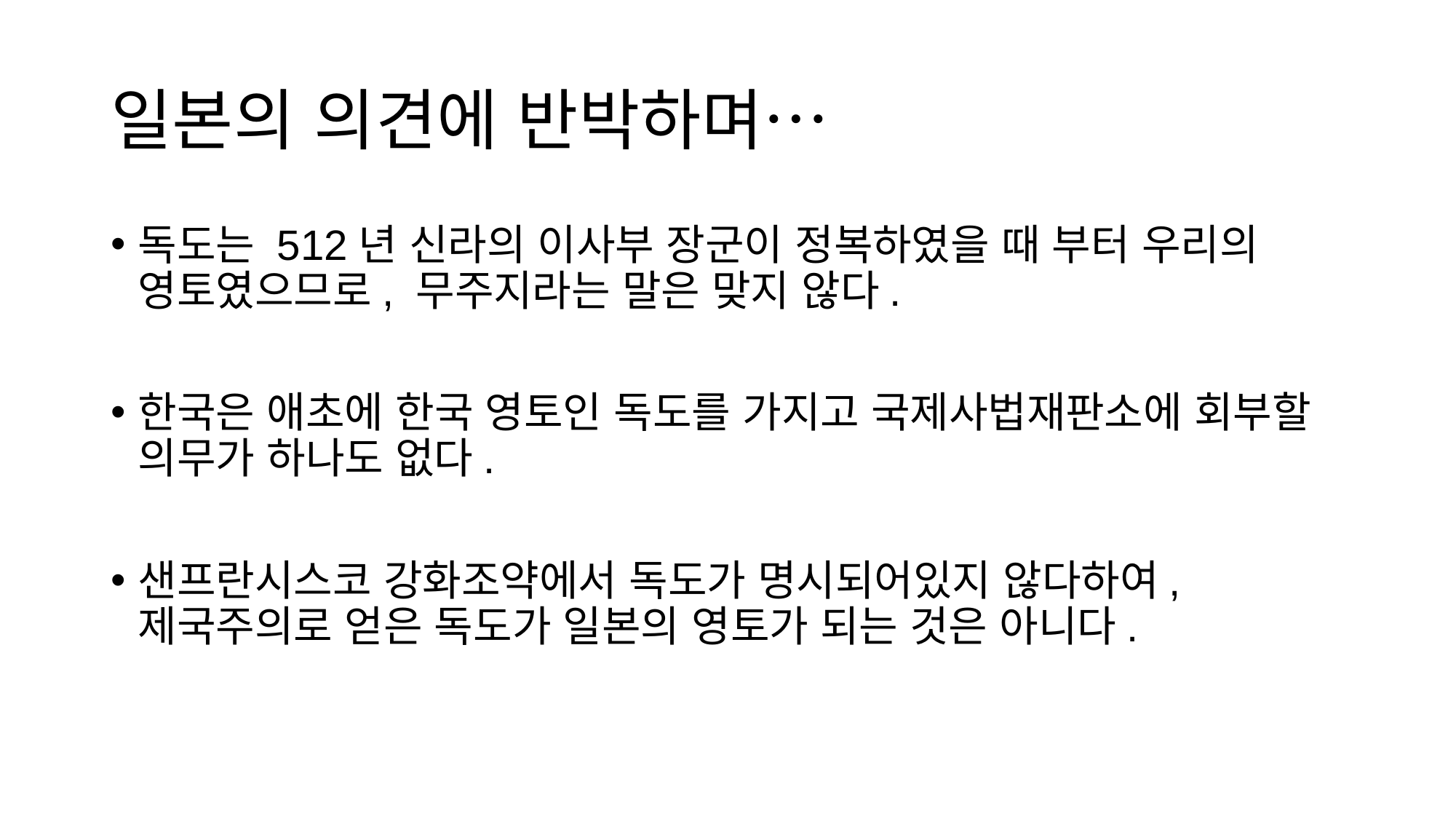

# 일본의 의견에 반박하며…
독도는 512년 신라의 이사부 장군이 정복하였을 때 부터 우리의 영토였으므로, 무주지라는 말은 맞지 않다.

한국은 애초에 한국 영토인 독도를 가지고 국제사법재판소에 회부할 의무가 하나도 없다.

샌프란시스코 강화조약에서 독도가 명시되어있지 않다하여, 제국주의로 얻은 독도가 일본의 영토가 되는 것은 아니다.